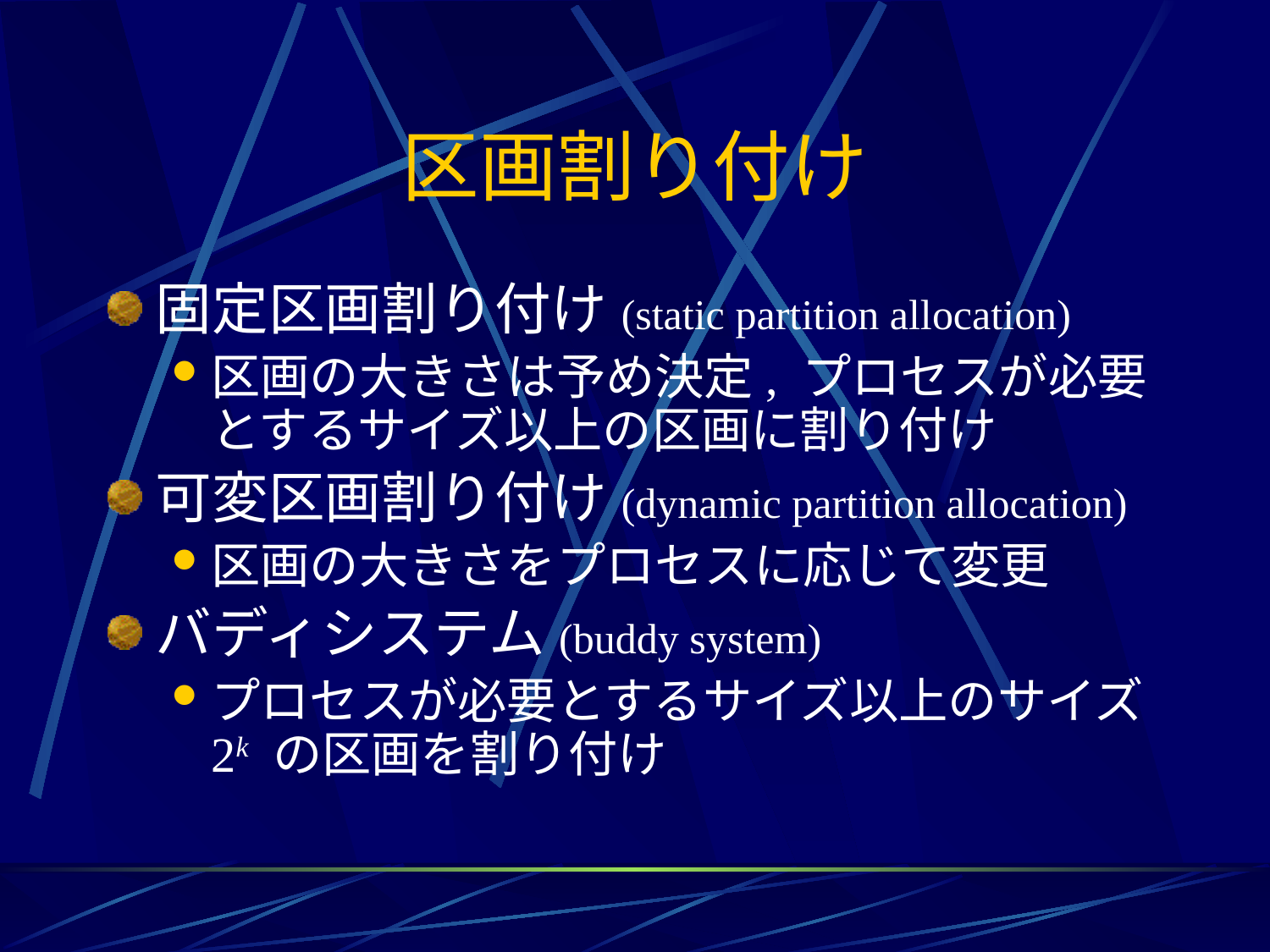

# 区画割り付け
固定区画割り付け(static partition allocation)
区画の大きさは予め決定, プロセスが必要とするサイズ以上の区画に割り付け
可変区画割り付け(dynamic partition allocation)
区画の大きさをプロセスに応じて変更
バディシステム(buddy system)
プロセスが必要とするサイズ以上のサイズ 2k の区画を割り付け